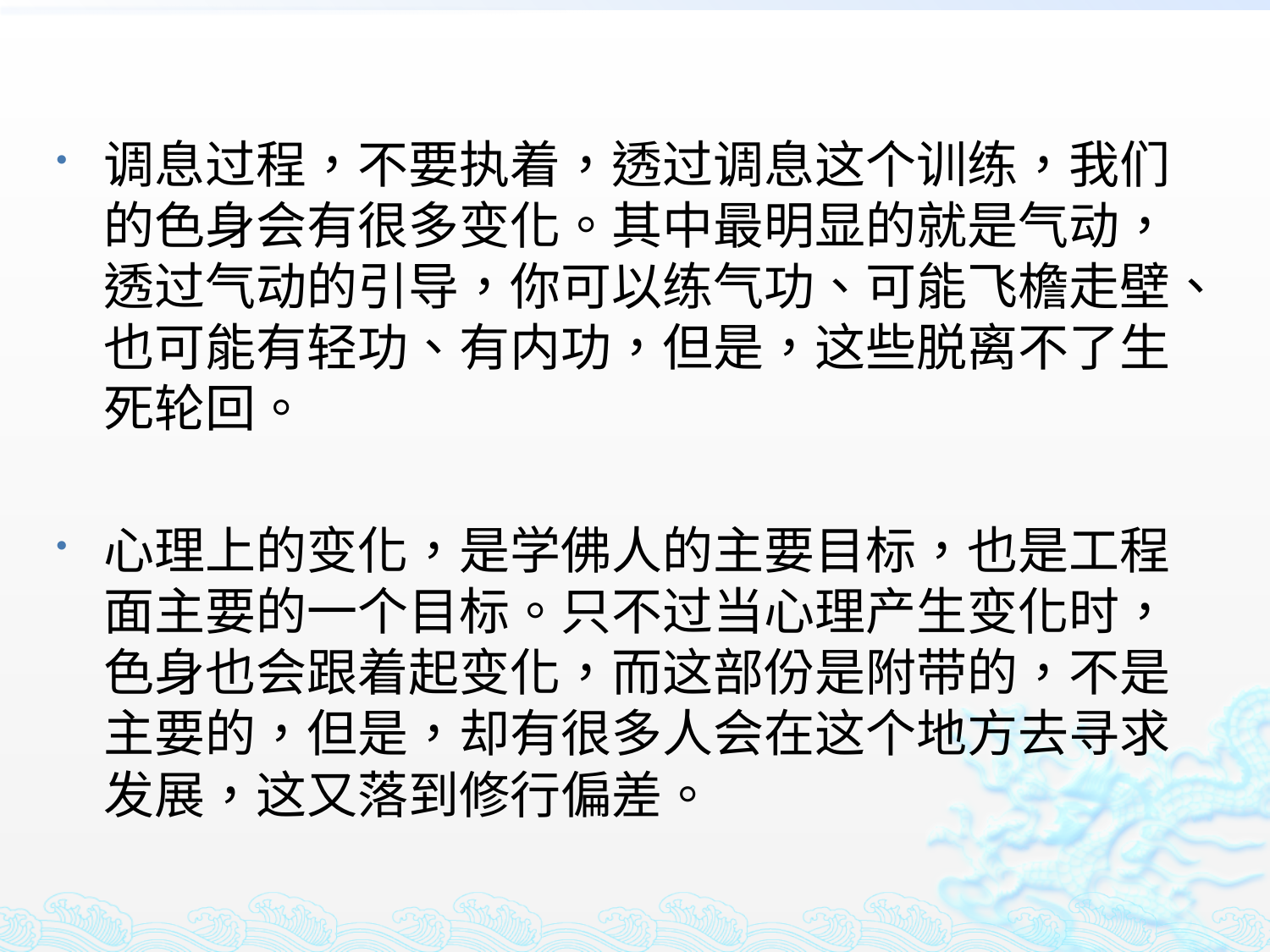

调息过程，不要执着，透过调息这个训练，我们的色身会有很多变化。其中最明显的就是气动，透过气动的引导，你可以练气功、可能飞檐走壁、也可能有轻功、有内功，但是，这些脱离不了生死轮回。

心理上的变化，是学佛人的主要目标，也是工程面主要的一个目标。只不过当心理产生变化时，色身也会跟着起变化，而这部份是附带的，不是主要的，但是，却有很多人会在这个地方去寻求发展，这又落到修行偏差。